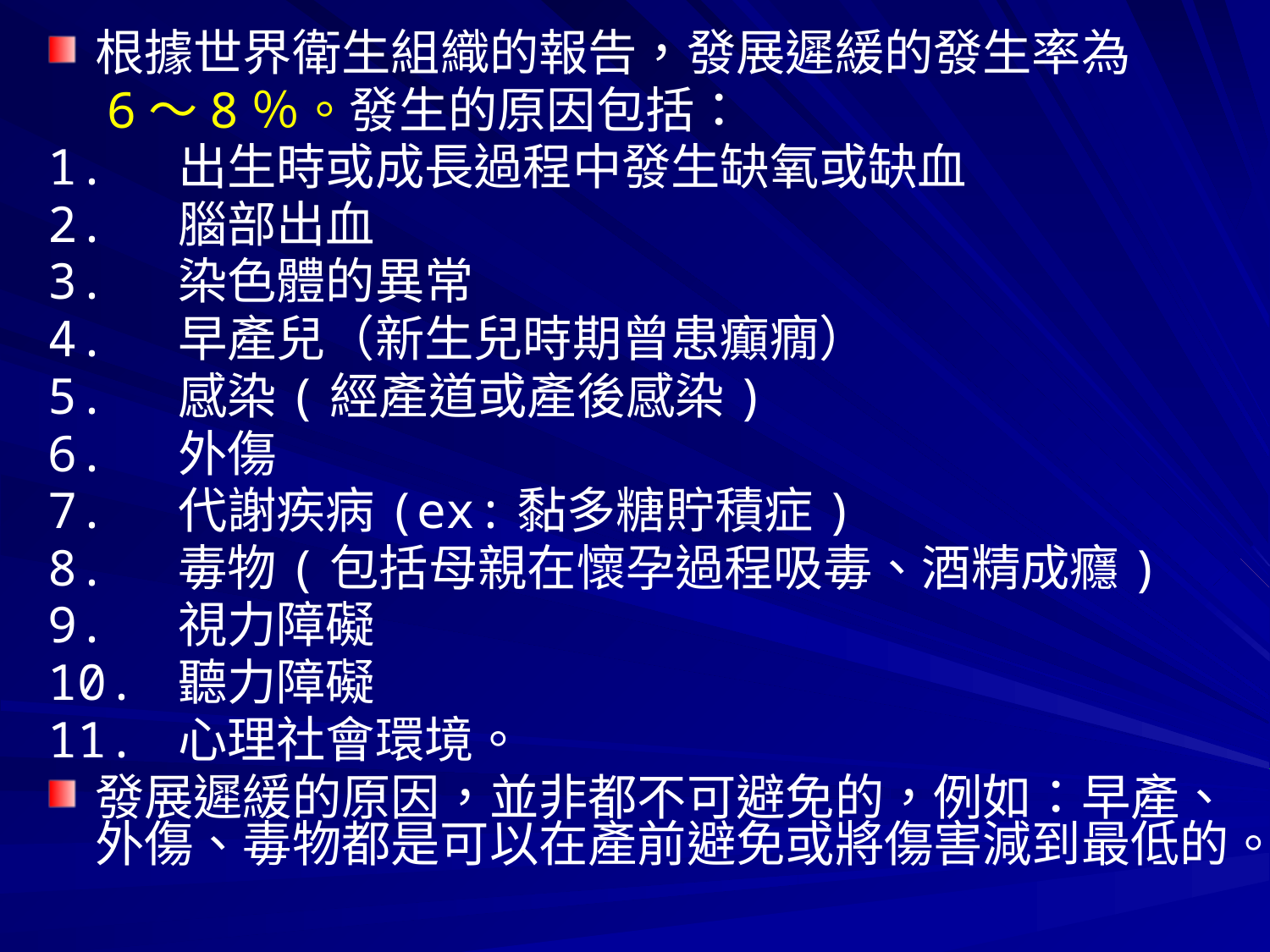

根據世界衛生組織的報告，發展遲緩的發生率為
  6～8％。發生的原因包括：
1.  出生時或成長過程中發生缺氧或缺血
2.  腦部出血
3.  染色體的異常
4.  早產兒（新生兒時期曾患癲癇）
5.  感染(經產道或產後感染)
6.  外傷
7.  代謝疾病(ex:黏多糖貯積症)
8.  毒物(包括母親在懷孕過程吸毒、酒精成癮)
9.  視力障礙
10. 聽力障礙
11. 心理社會環境。
發展遲緩的原因，並非都不可避免的，例如：早產、外傷、毒物都是可以在產前避免或將傷害減到最低的。